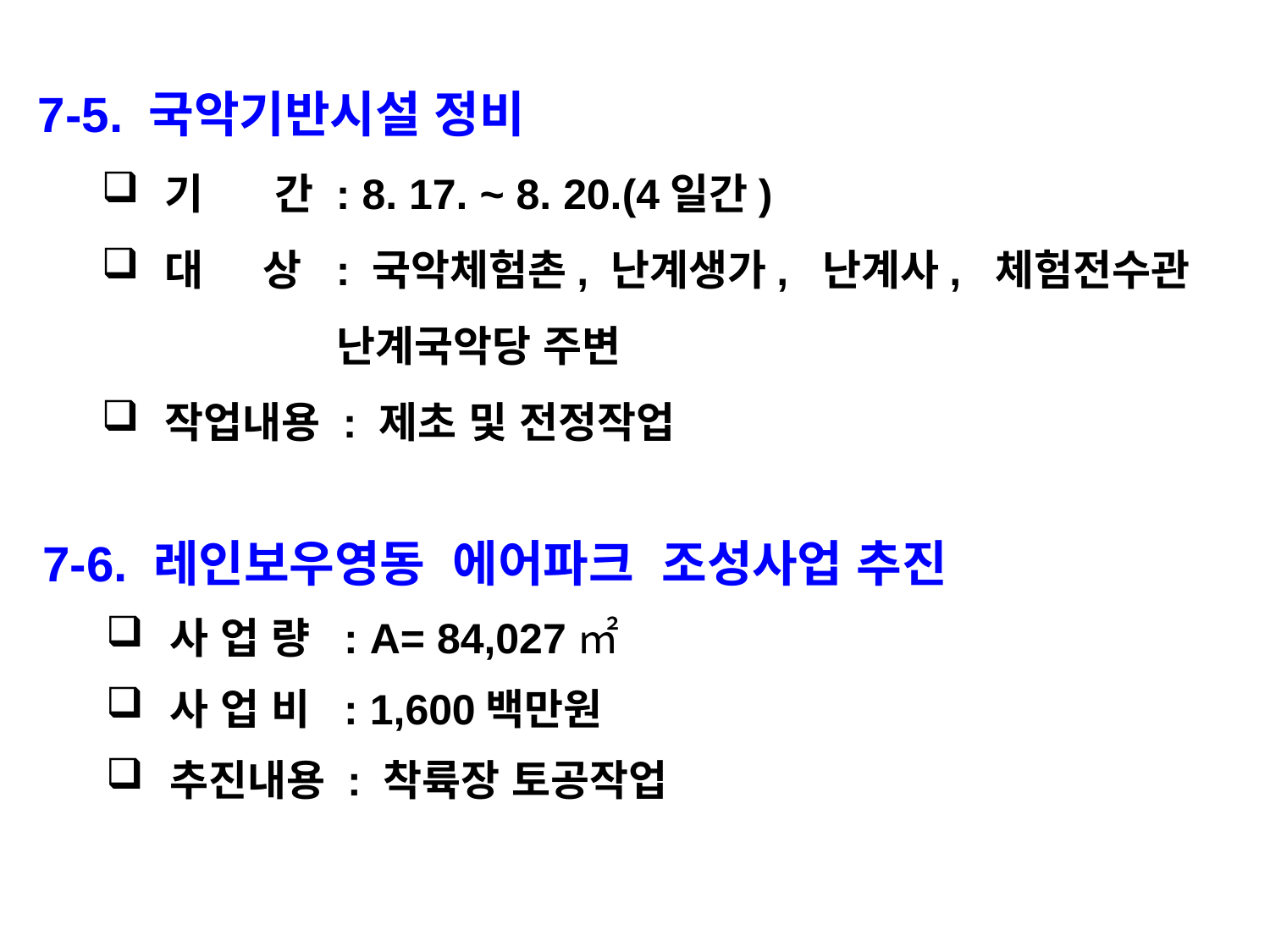

7-5. 국악기반시설 정비
기      간 : 8. 17. ~ 8. 20.(4일간)
대     상  : 국악체험촌, 난계생가,  난계사,  체험전수관
                   난계국악당 주변
작업내용 : 제초 및 전정작업

7-6. 레인보우영동  에어파크  조성사업 추진
사 업 량  : A= 84,027㎡
사 업 비  : 1,600백만원
추진내용 : 착륙장 토공작업